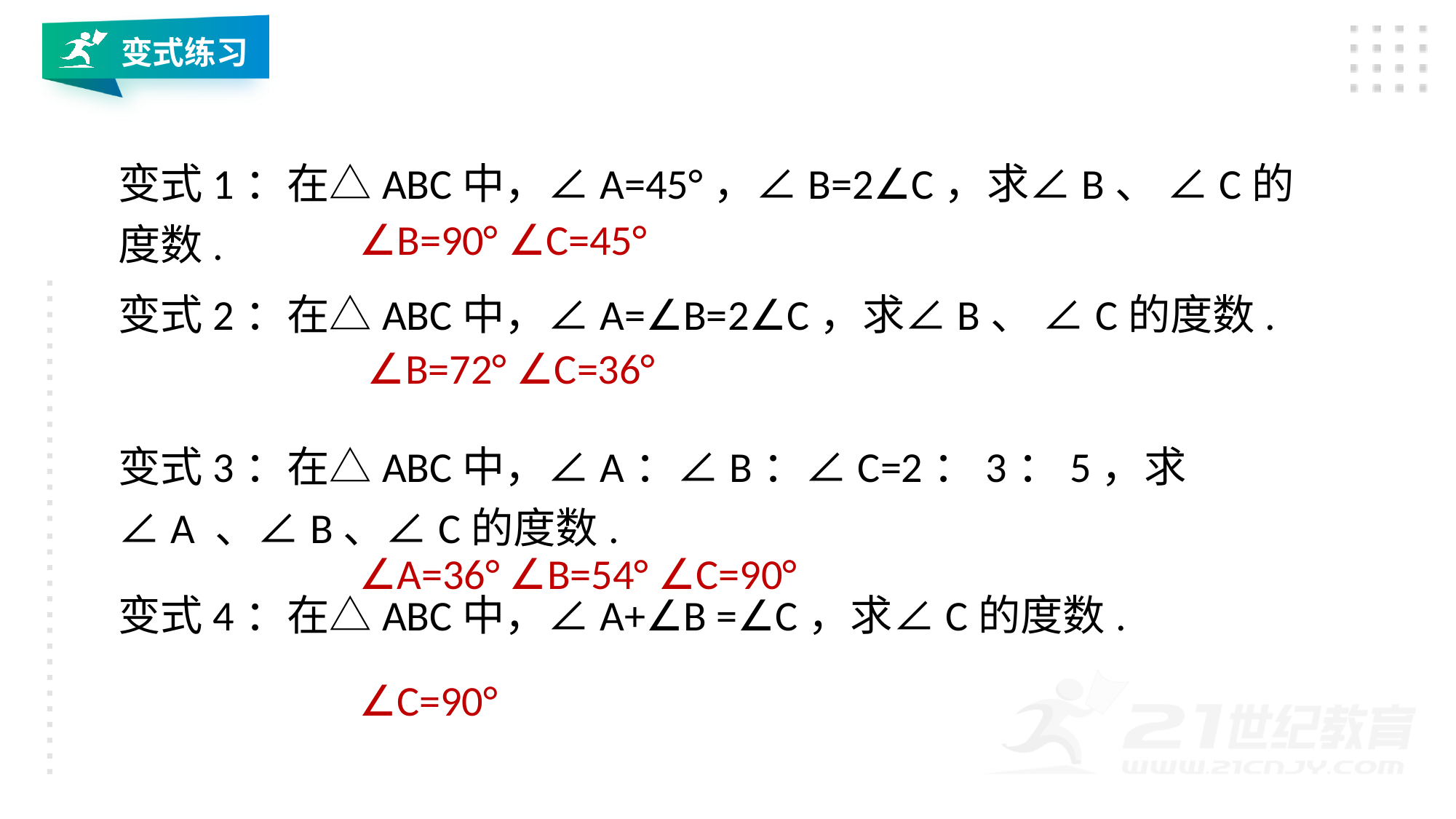

变式练习
变式1：在△ABC中，∠A=45°，∠B=2∠C，求∠B、 ∠C的度数.
∠B=90° ∠C=45°
变式2：在△ABC中，∠A=∠B=2∠C，求∠B、 ∠C的度数.
∠B=72° ∠C=36°
变式3：在△ABC中，∠A：∠B：∠C=2：3：5，求∠A 、∠B、∠C的度数.
∠A=36° ∠B=54° ∠C=90°
变式4：在△ABC中，∠A+∠B =∠C，求∠C的度数.
∠C=90°